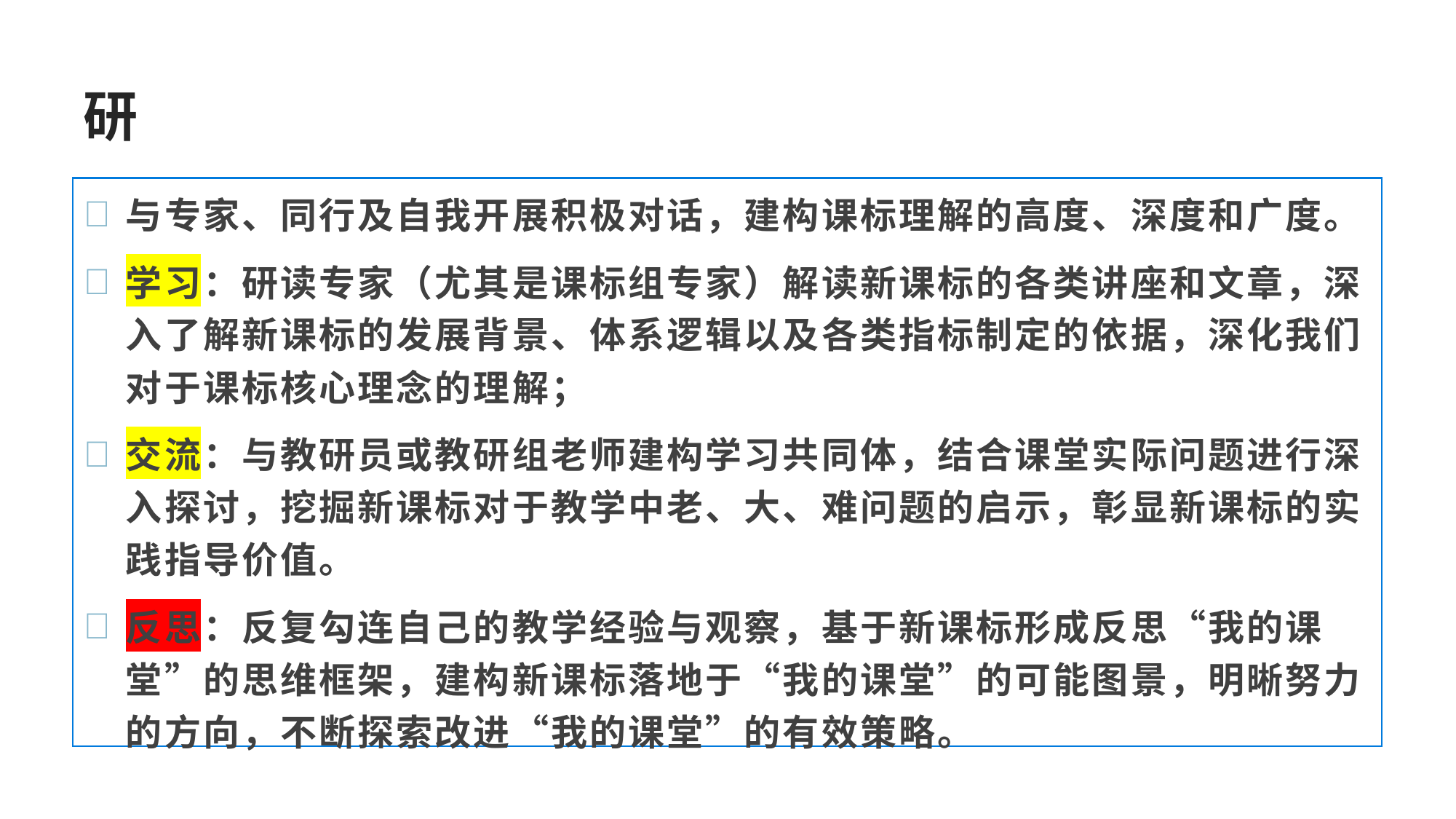

# 研
与专家、同行及自我开展积极对话，建构课标理解的高度、深度和广度。
学习：研读专家（尤其是课标组专家）解读新课标的各类讲座和文章，深入了解新课标的发展背景、体系逻辑以及各类指标制定的依据，深化我们对于课标核心理念的理解；
交流：与教研员或教研组老师建构学习共同体，结合课堂实际问题进行深入探讨，挖掘新课标对于教学中老、大、难问题的启示，彰显新课标的实践指导价值。
反思：反复勾连自己的教学经验与观察，基于新课标形成反思“我的课堂”的思维框架，建构新课标落地于“我的课堂”的可能图景，明晰努力的方向，不断探索改进“我的课堂”的有效策略。